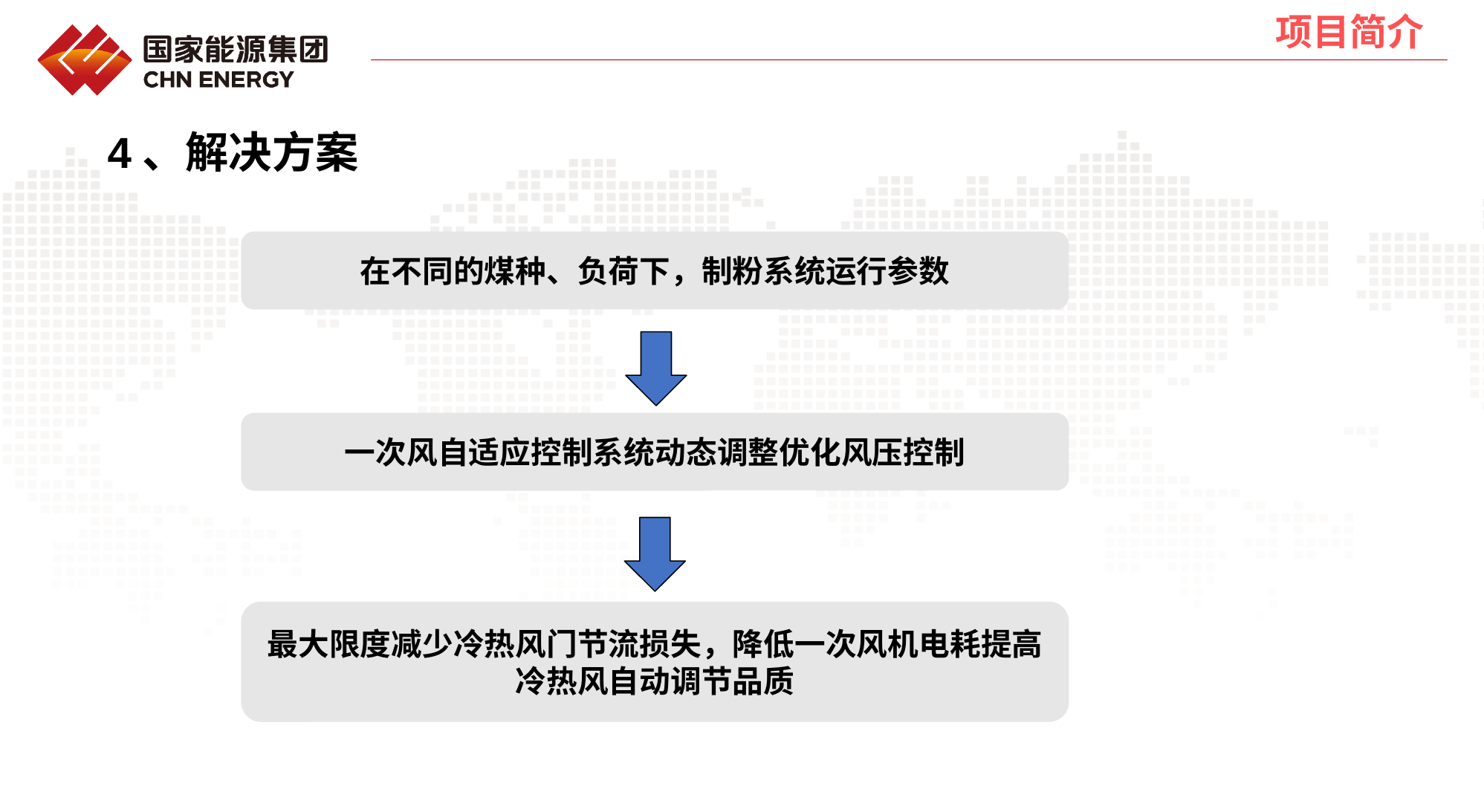

# 项目简介
4、解决方案

在不同的煤种、负荷下，制粉系统运行参数

一次风自适应控制系统动态调整优化风压控制

最大限度减少冷热风门节流损失，降低一次风机电耗提高冷热风自动调节品质